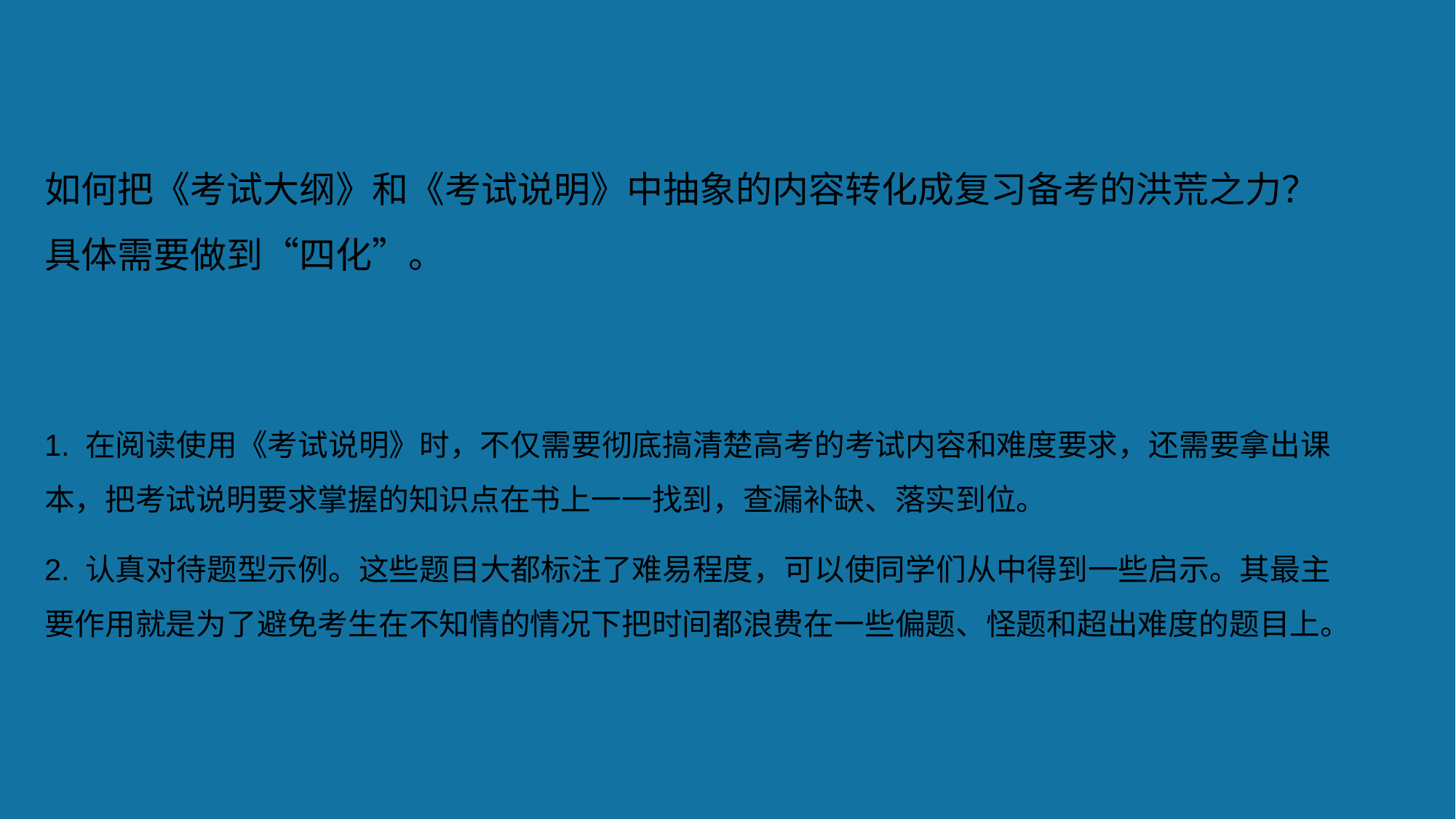

如何把《考试大纲》和《考试说明》中抽象的内容转化成复习备考的洪荒之力？
具体需要做到“四化”。
考纲知识化；知识问题化；问题情境化；情境试题（探究）化。
1. 在阅读使用《考试说明》时，不仅需要彻底搞清楚高考的考试内容和难度要求，还需要拿出课本，把考试说明要求掌握的知识点在书上一一找到，查漏补缺、落实到位。
2. 认真对待题型示例。这些题目大都标注了难易程度，可以使同学们从中得到一些启示。其最主要作用就是为了避免考生在不知情的情况下把时间都浪费在一些偏题、怪题和超出难度的题目上。